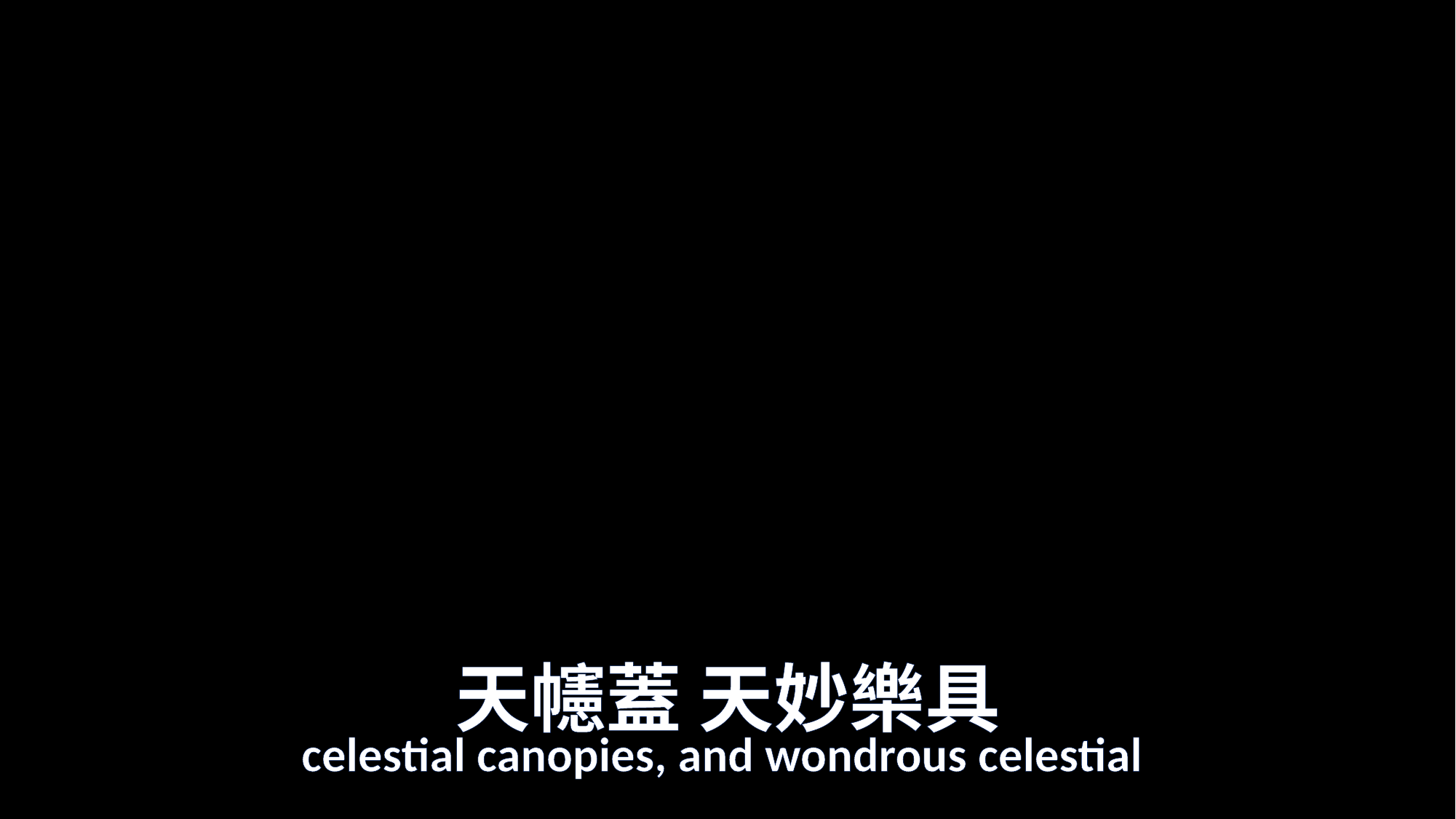

# 天幰蓋 天妙樂具
celestial canopies, and wondrous celestial